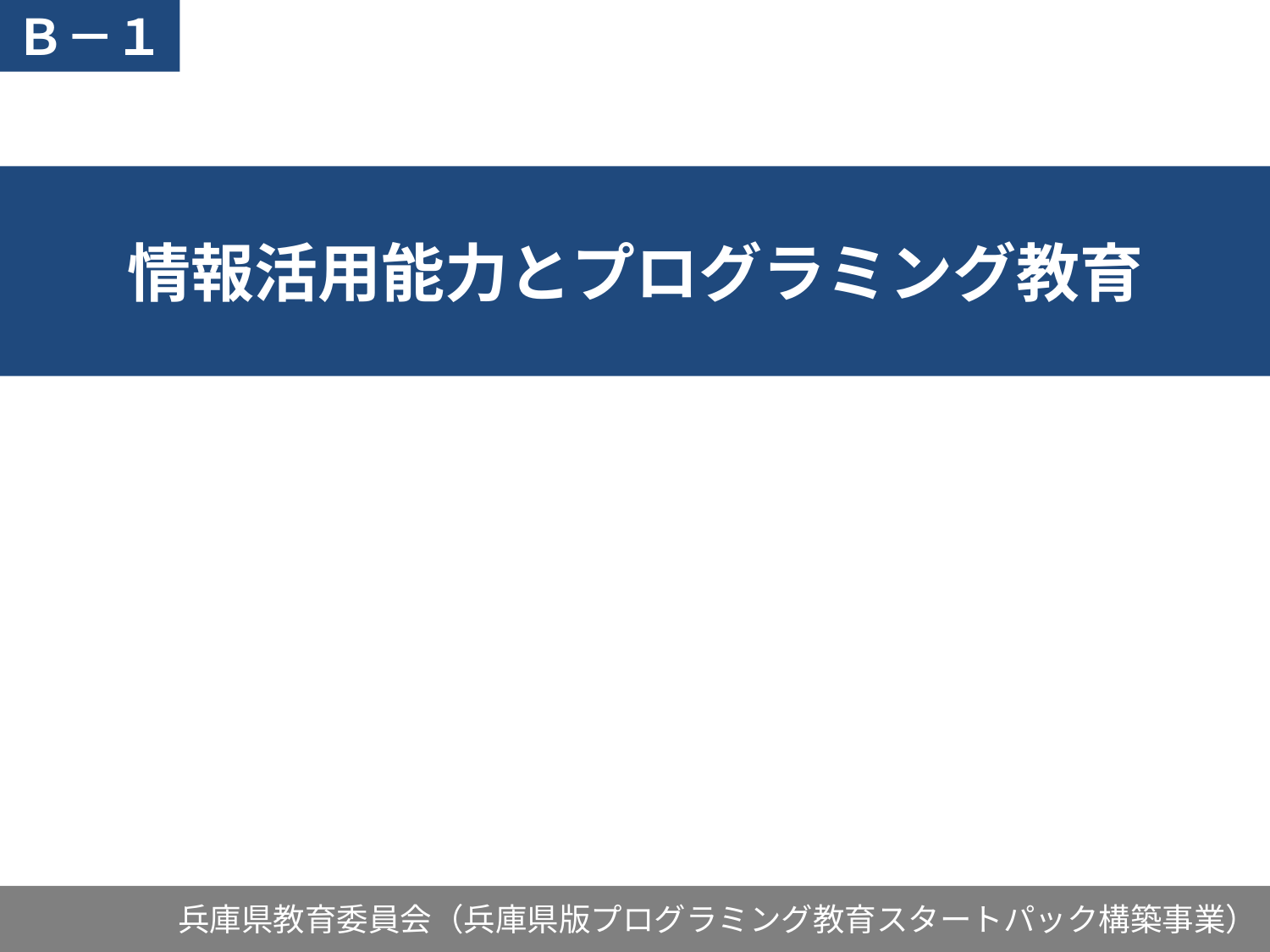

Ｂ－１
# 情報活用能力とプログラミング教育
兵庫県教育委員会（兵庫県版プログラミング教育スタートパック構築事業）